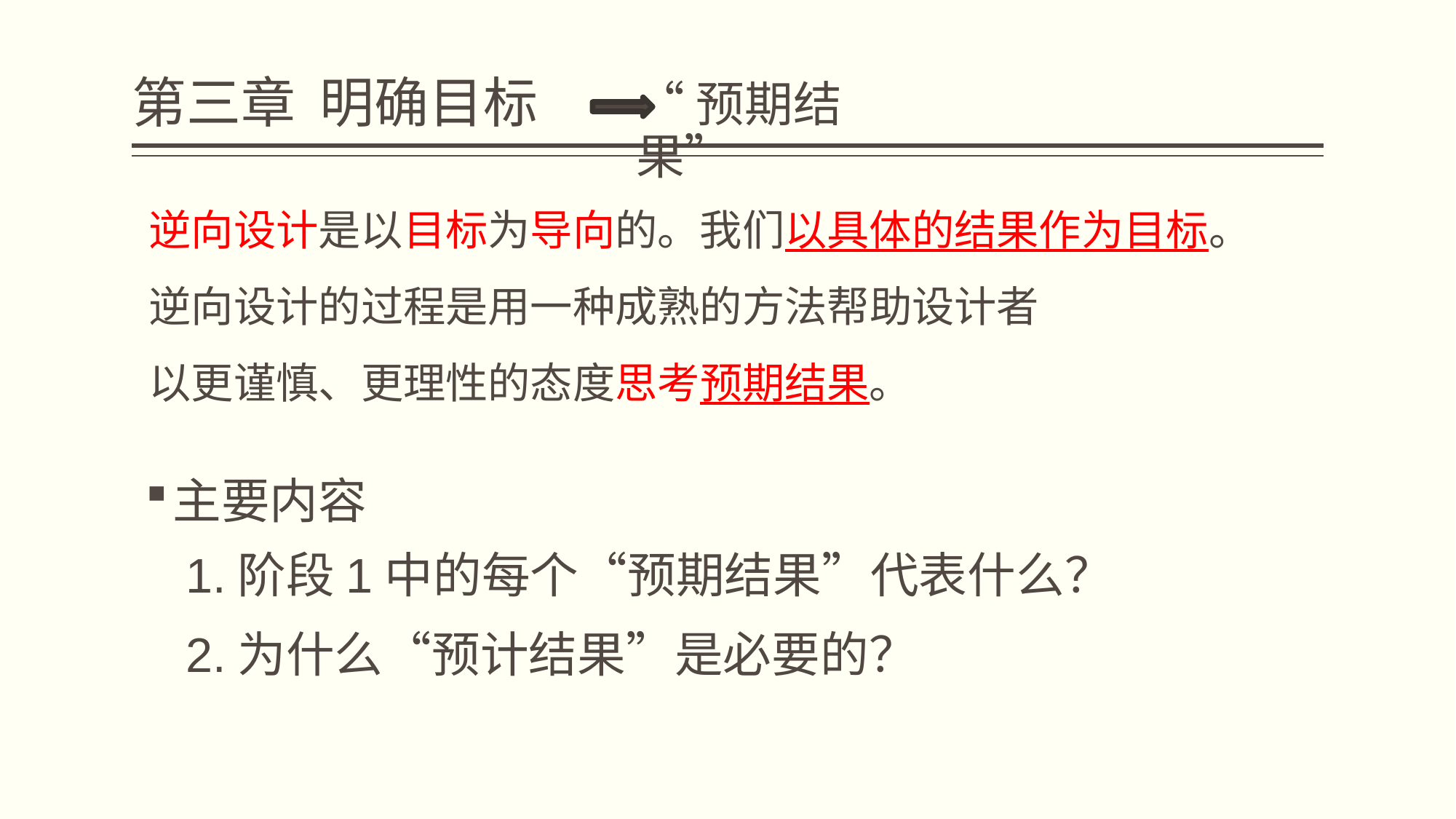

# 第三章  明确目标
“预期结果”

逆向设计是以目标为导向的。我们以具体的结果作为目标。
逆向设计的过程是用一种成熟的方法帮助设计者
以更谨慎、更理性的态度思考预期结果。
主要内容
1.阶段1中的每个“预期结果”代表什么？
2.为什么“预计结果”是必要的？